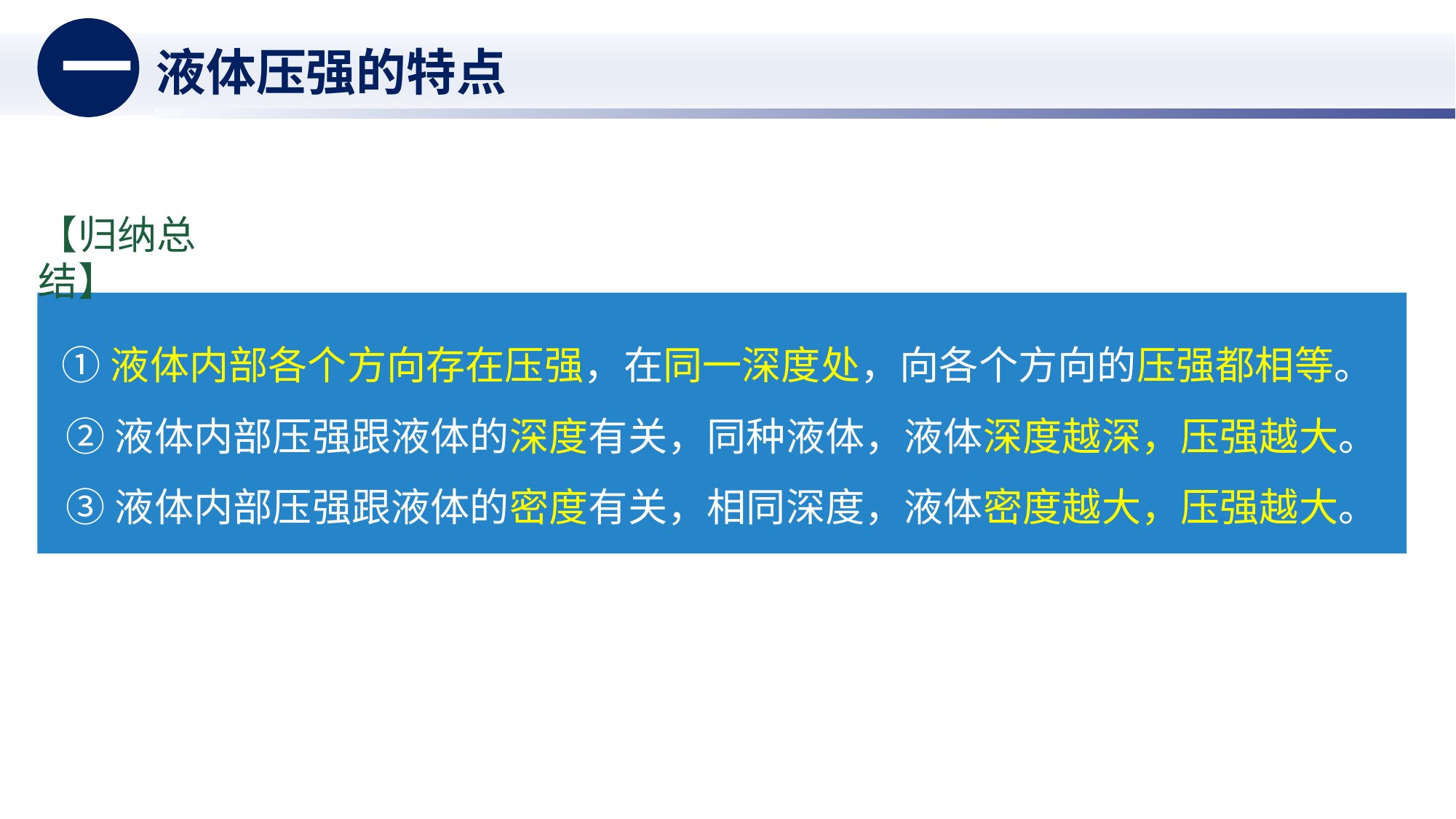

一

液体压强的特点

【归纳总结】
①液体内部各个方向存在压强，在同一深度处，向各个方向的压强都相等。
②液体内部压强跟液体的深度有关，同种液体，液体深度越深，压强越大。
③液体内部压强跟液体的密度有关，相同深度，液体密度越大，压强越大。